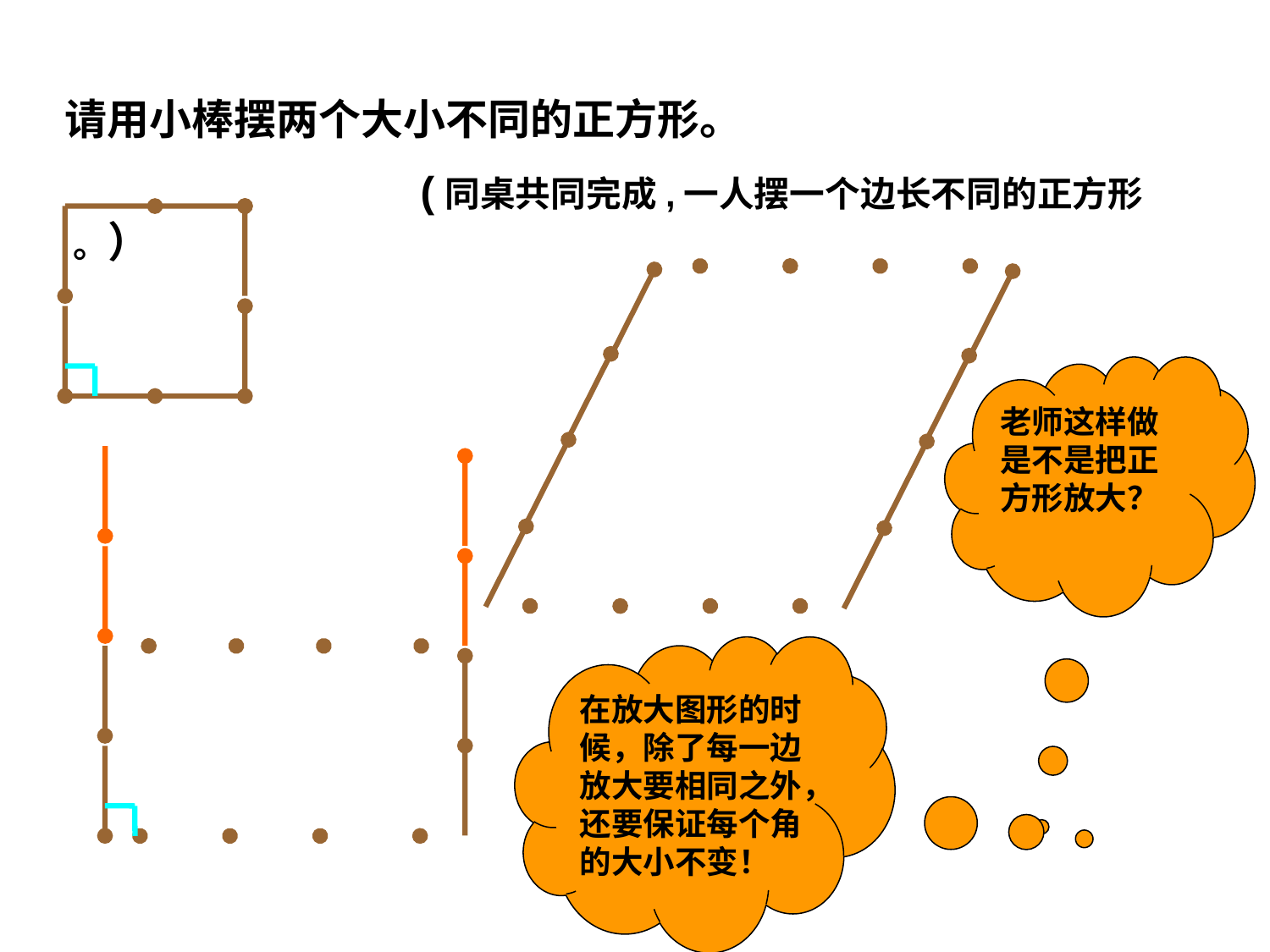

请用小棒摆两个大小不同的正方形。
                              (同桌共同完成,一人摆一个边长不同的正方形 。）

老师这样做是不是把正方形放大？

在放大图形的时候，除了每一边放大要相同之外，还要保证每个角的大小不变！